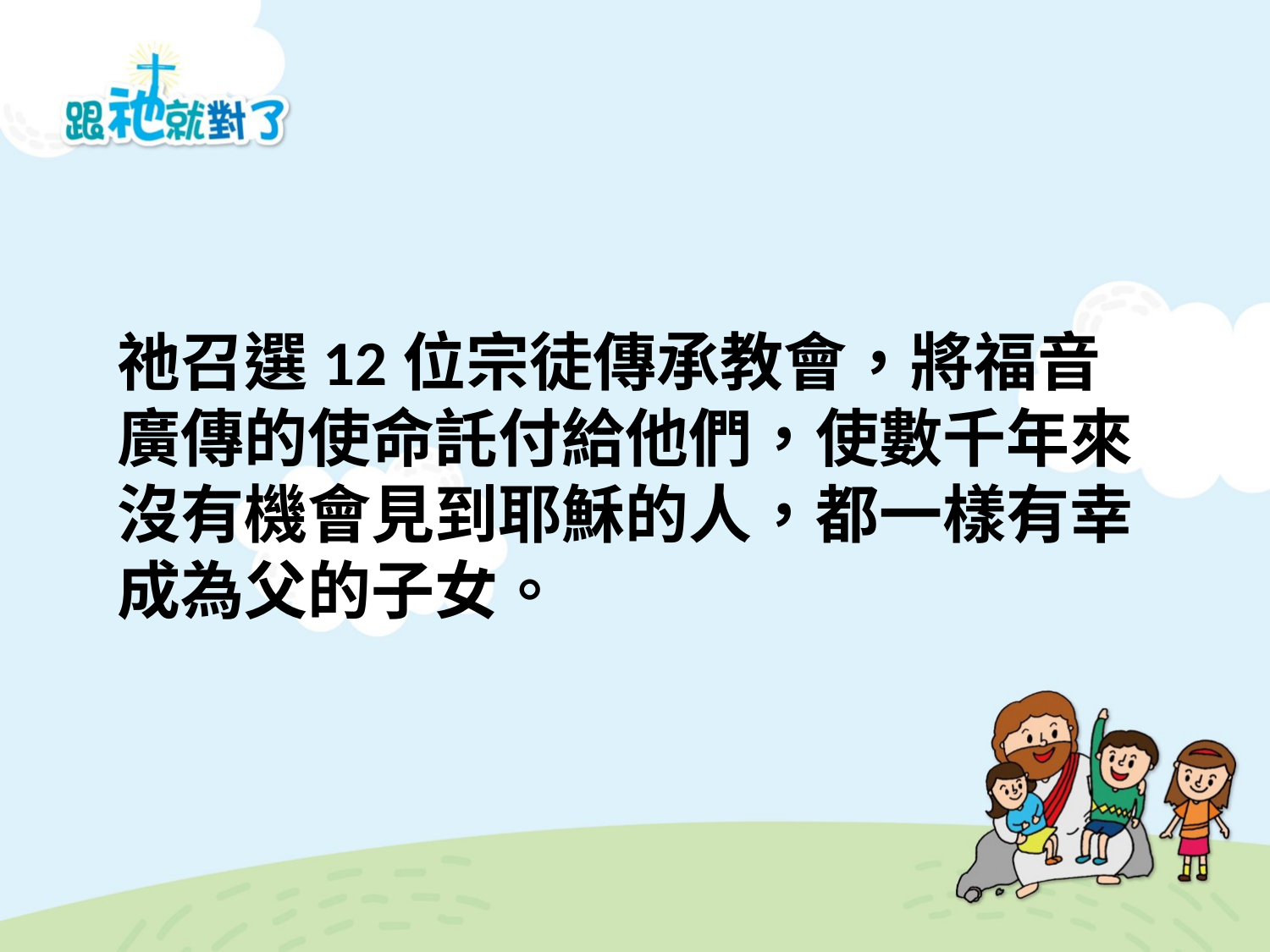

祂召選12位宗徒傳承教會，將福音廣傳的使命託付給他們，使數千年來沒有機會見到耶穌的人，都一樣有幸成為父的子女。